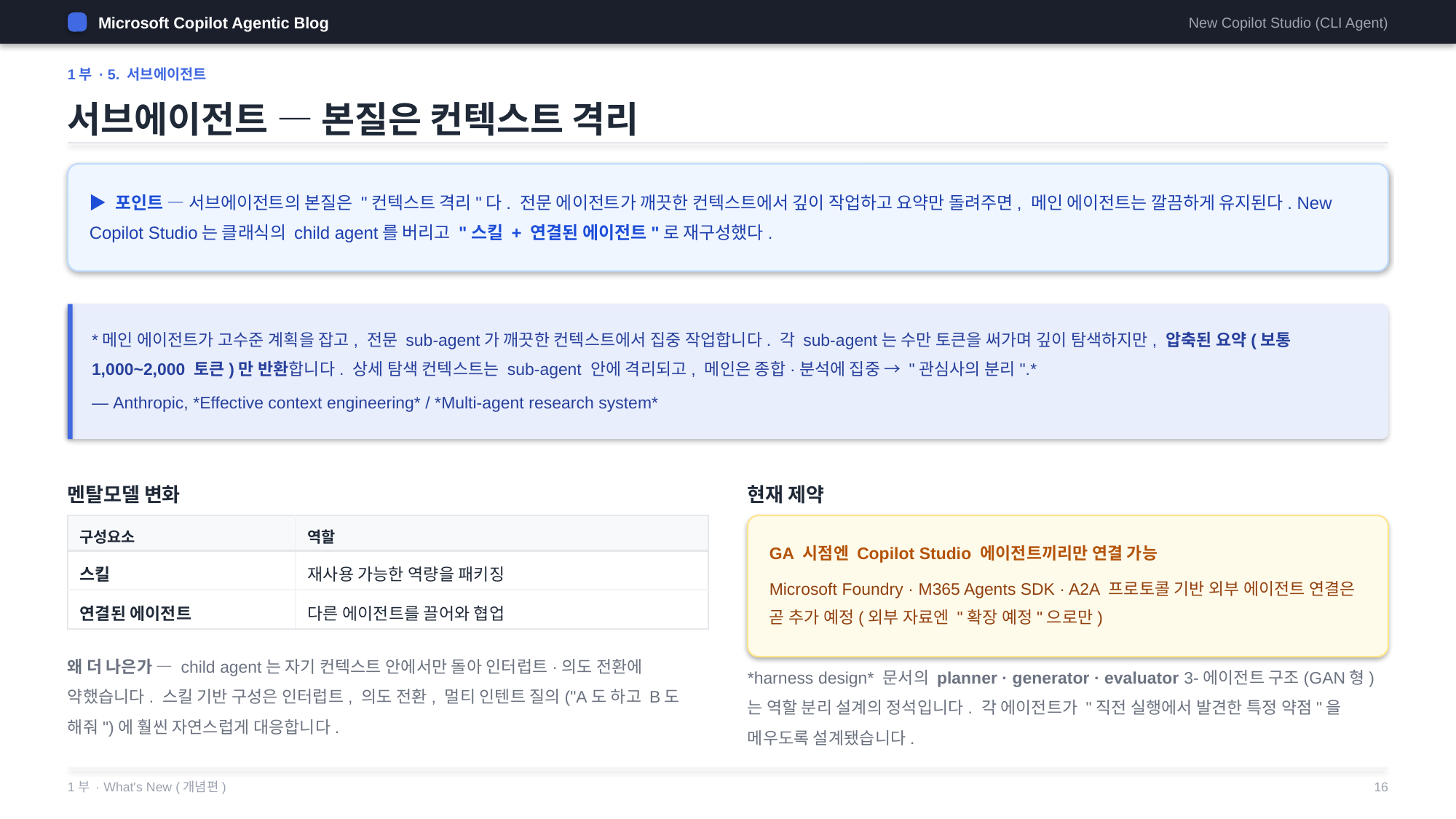

Microsoft Copilot Agentic Blog
New Copilot Studio (CLI Agent)

1부 · 5. 서브에이전트
서브에이전트 — 본질은 컨텍스트 격리

▶ 포인트 — 서브에이전트의 본질은 "컨텍스트 격리"다. 전문 에이전트가 깨끗한 컨텍스트에서 깊이 작업하고 요약만 돌려주면, 메인 에이전트는 깔끔하게 유지된다. New Copilot Studio는 클래식의 child agent를 버리고 "스킬 + 연결된 에이전트"로 재구성했다.

*메인 에이전트가 고수준 계획을 잡고, 전문 sub-agent가 깨끗한 컨텍스트에서 집중 작업합니다. 각 sub-agent는 수만 토큰을 써가며 깊이 탐색하지만, 압축된 요약(보통 1,000~2,000 토큰)만 반환합니다. 상세 탐색 컨텍스트는 sub-agent 안에 격리되고, 메인은 종합·분석에 집중 → "관심사의 분리".*
— Anthropic, *Effective context engineering* / *Multi-agent research system*
멘탈모델 변화
현재 제약
| 구성요소 | 역할 |
| --- | --- |
| 스킬 | 재사용 가능한 역량을 패키징 |
| 연결된 에이전트 | 다른 에이전트를 끌어와 협업 |

GA 시점엔 Copilot Studio 에이전트끼리만 연결 가능
Microsoft Foundry · M365 Agents SDK · A2A 프로토콜 기반 외부 에이전트 연결은 곧 추가 예정(외부 자료엔 "확장 예정"으로만)
왜 더 나은가 — child agent는 자기 컨텍스트 안에서만 돌아 인터럽트·의도 전환에 약했습니다. 스킬 기반 구성은 인터럽트, 의도 전환, 멀티 인텐트 질의("A도 하고 B도 해줘")에 훨씬 자연스럽게 대응합니다.
*harness design* 문서의 planner · generator · evaluator 3-에이전트 구조(GAN형)는 역할 분리 설계의 정석입니다. 각 에이전트가 "직전 실행에서 발견한 특정 약점"을 메우도록 설계됐습니다.

1부 · What's New (개념편)
16